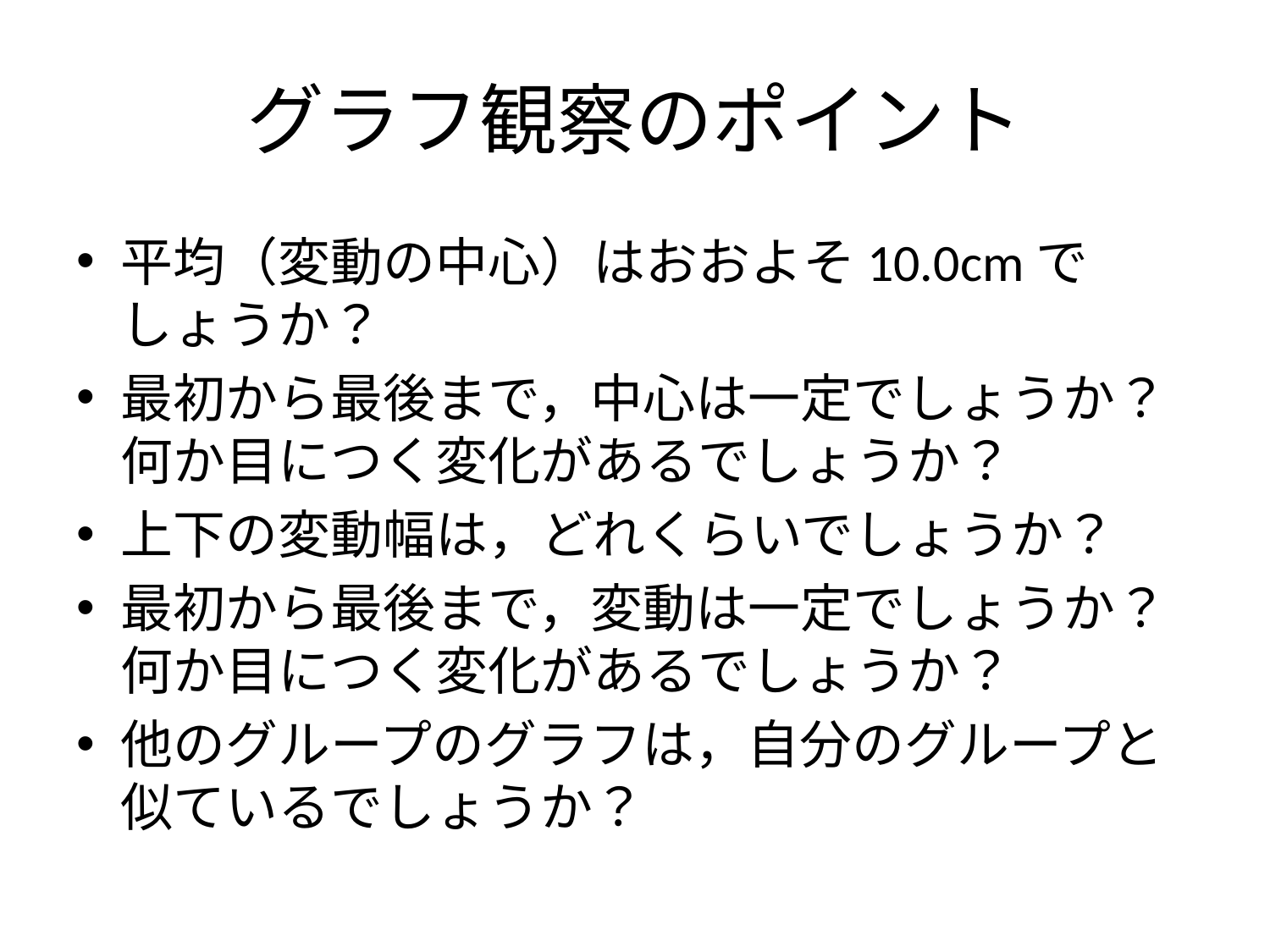

# グラフ観察のポイント
平均（変動の中心）はおおよそ10.0cmでしょうか？
最初から最後まで，中心は一定でしょうか？何か目につく変化があるでしょうか？
上下の変動幅は，どれくらいでしょうか？
最初から最後まで，変動は一定でしょうか？何か目につく変化があるでしょうか？
他のグループのグラフは，自分のグループと似ているでしょうか？